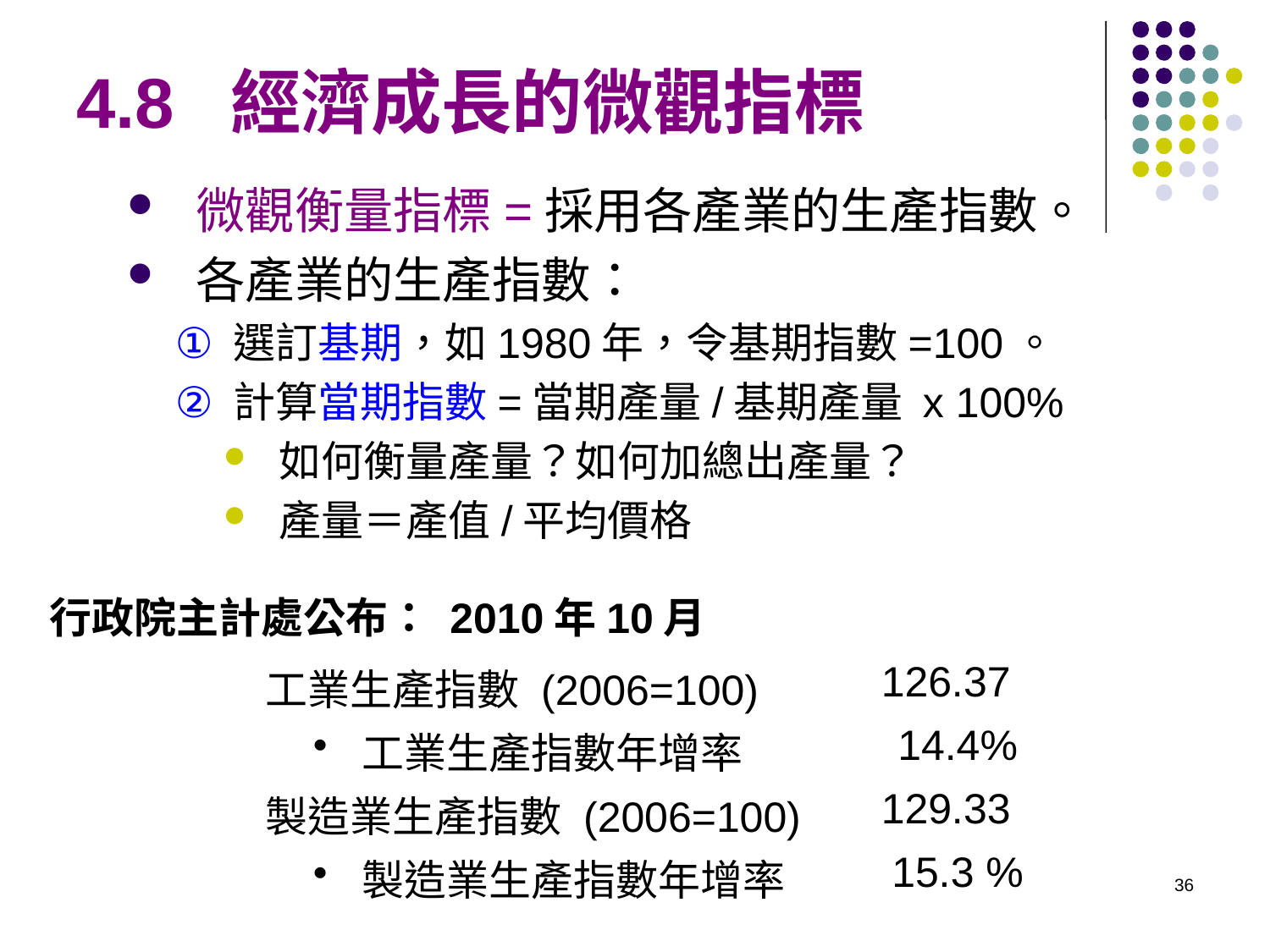

# 4.8  經濟成長的微觀指標
微觀衡量指標=採用各產業的生產指數。
各產業的生產指數：
選訂基期，如1980年，令基期指數=100。
計算當期指數=當期產量/基期產量 x 100%
如何衡量產量？如何加總出產量？
產量＝產值/平均價格
行政院主計處公布： 2010年10月
| 工業生產指數 (2006=100) | 126.37 |
| --- | --- |
| 工業生產指數年增率 | 14.4% |
| 製造業生產指數 (2006=100) | 129.33 |
| 製造業生產指數年增率 | 15.3 % |
36